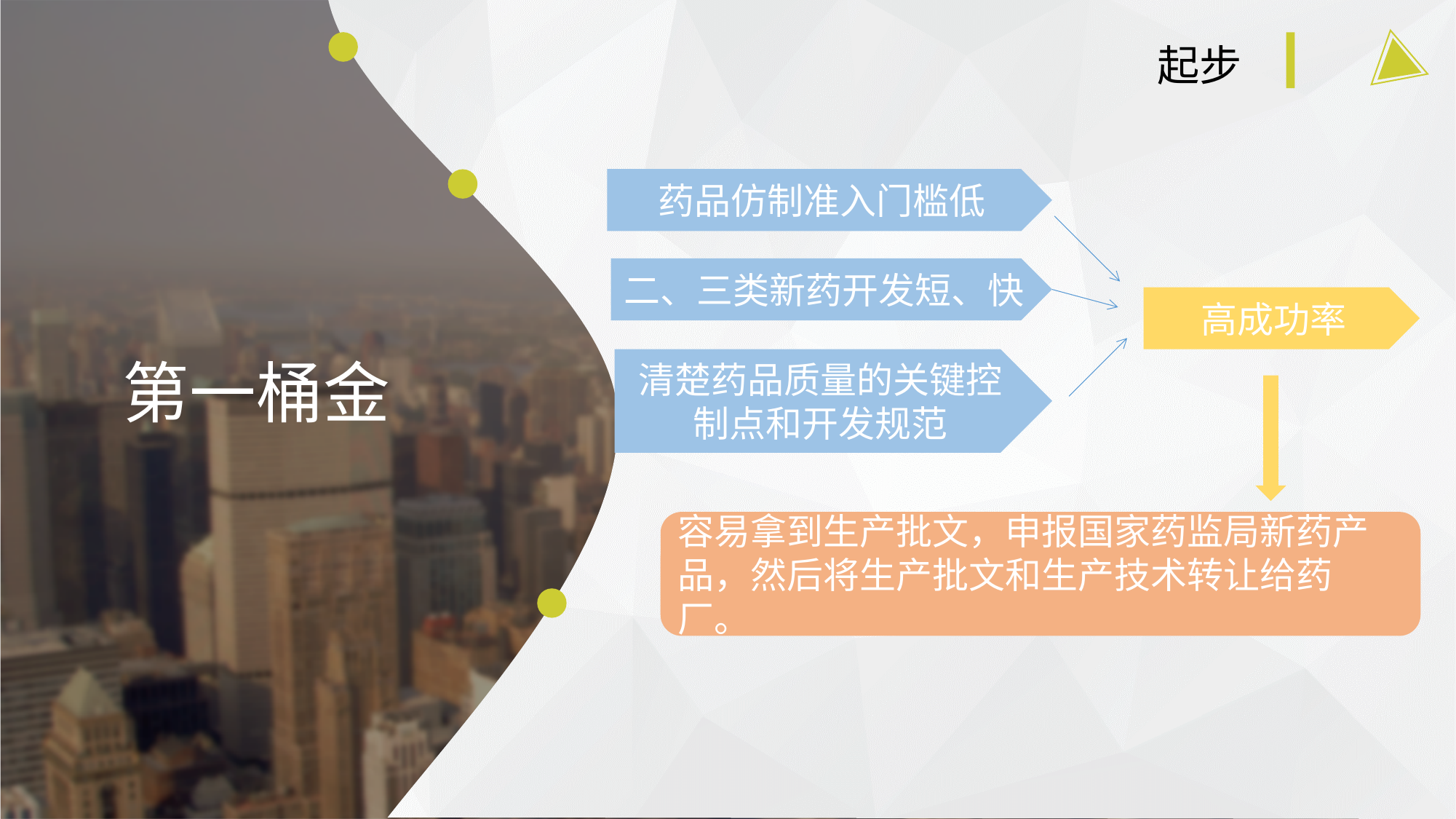

起步

药品仿制准入门槛低

高成功率
二、三类新药开发短、快
第一桶金
清楚药品质量的关键控制点和开发规范

容易拿到生产批文，申报国家药监局新药产品，然后将生产批文和生产技术转让给药厂。